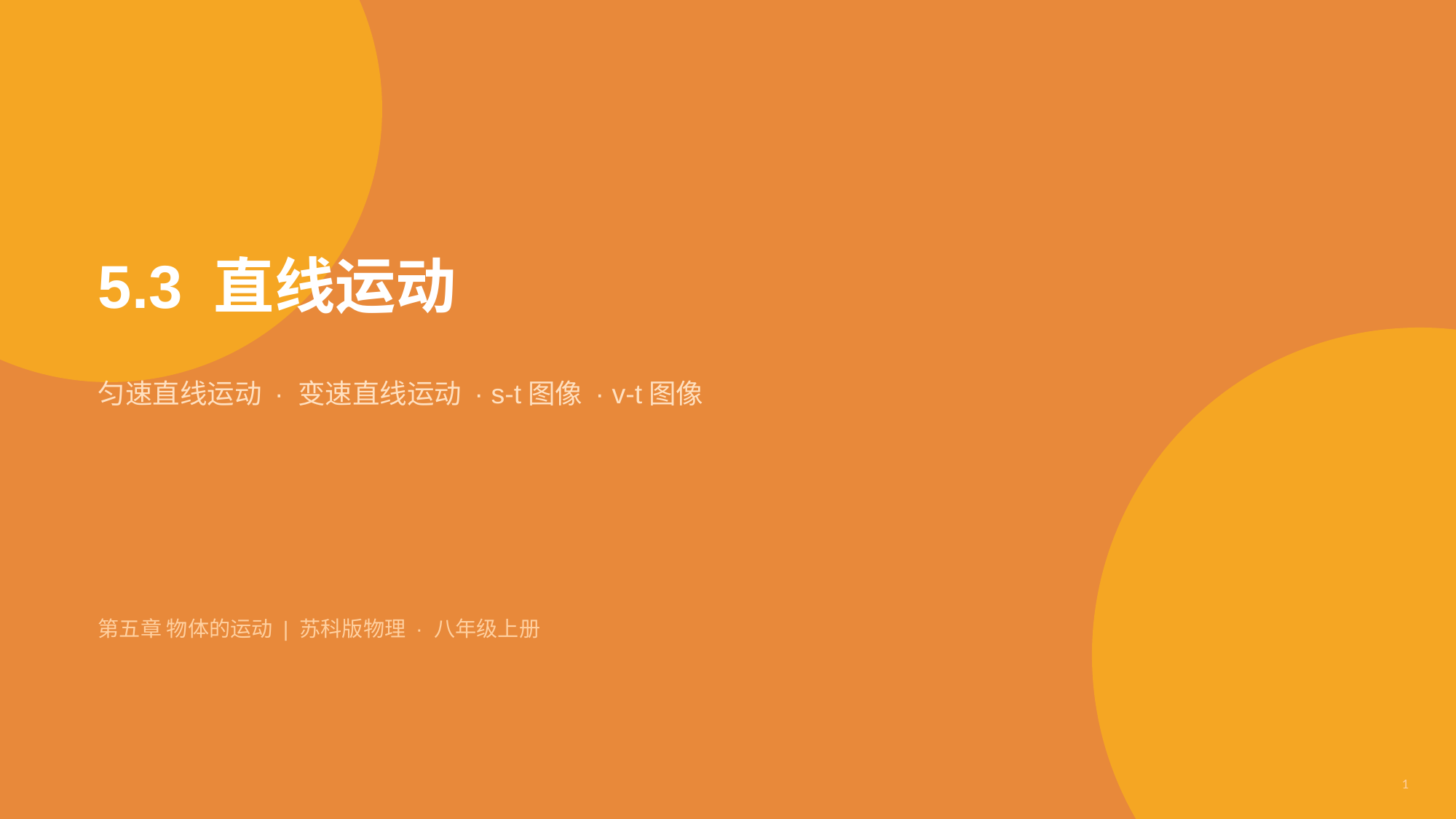

5.3 直线运动

匀速直线运动 · 变速直线运动 · s-t图像 · v-t图像
第五章 物体的运动 | 苏科版物理 · 八年级上册
1